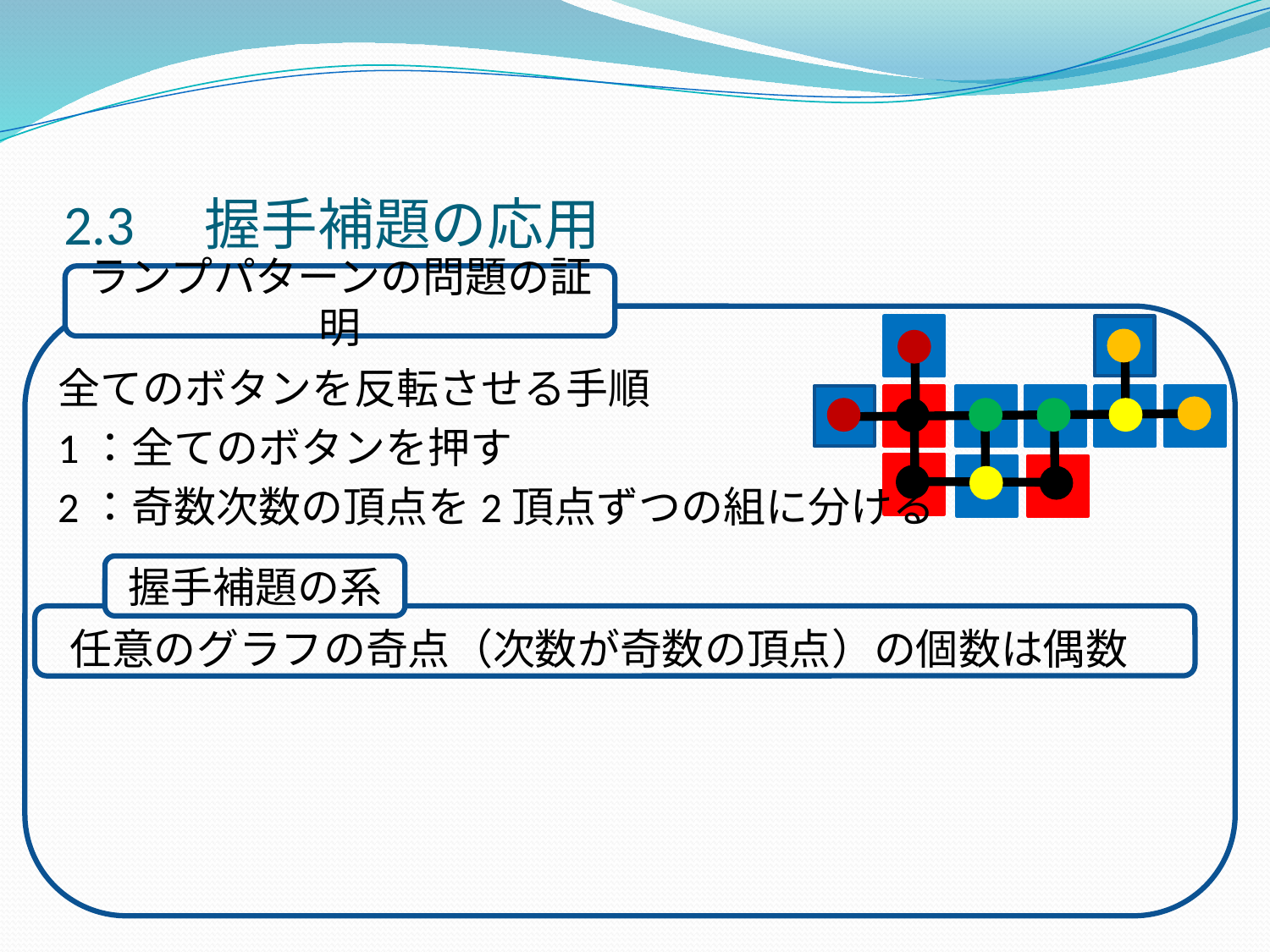

# 2.3　握手補題の応用
ランプパターンの問題の証明

全てのボタンを反転させる手順
1：全てのボタンを押す
2：奇数次数の頂点を2頂点ずつの組に分ける

握手補題の系

任意のグラフの奇点（次数が奇数の頂点）の個数は偶数